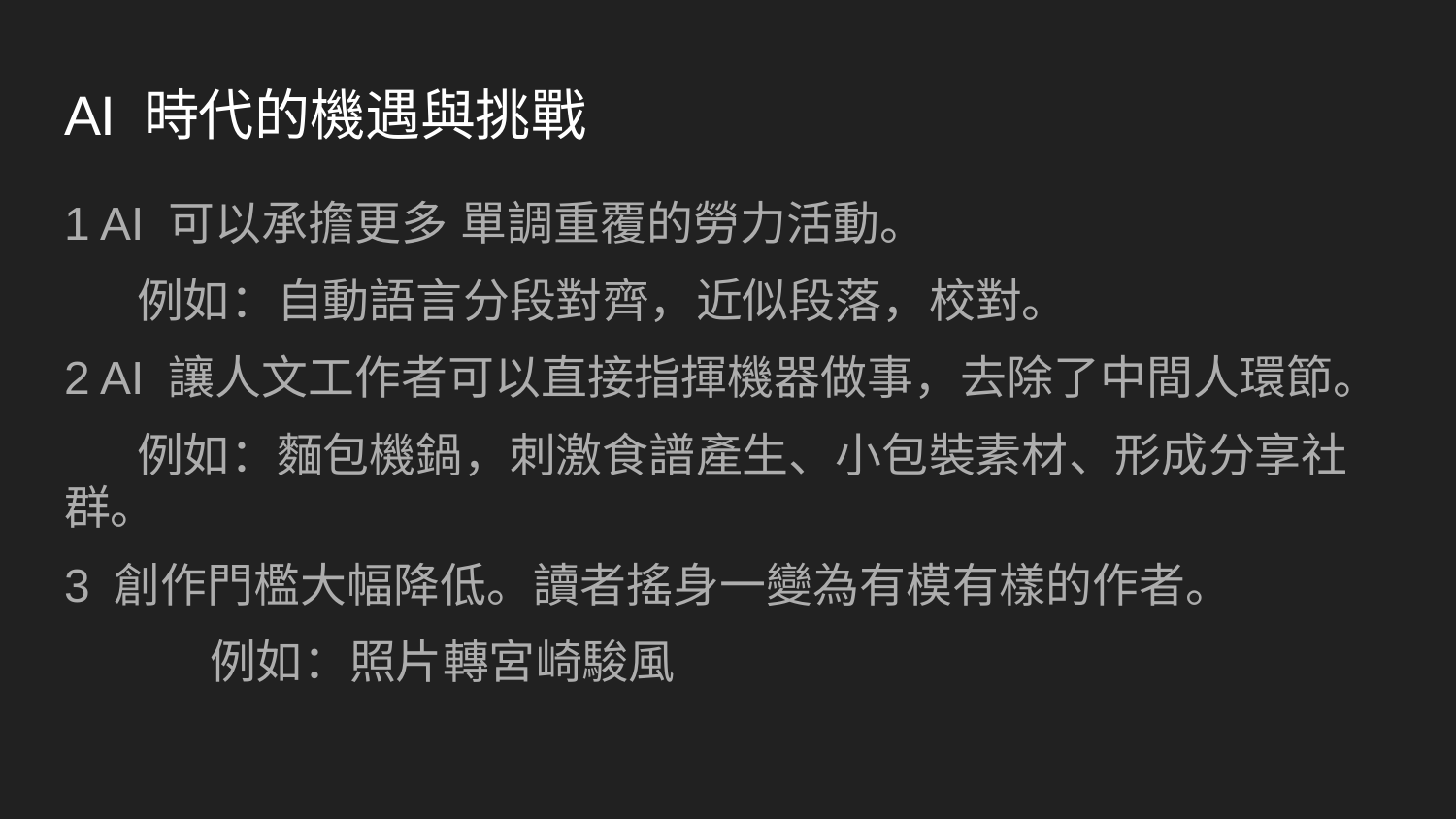

# AI 時代的機遇與挑戰
1 AI 可以承擔更多 單調重覆的勞力活動。
例如：自動語言分段對齊，近似段落，校對。
2 AI 讓人文工作者可以直接指揮機器做事，去除了中間人環節。
例如：麵包機鍋，刺激食譜產生、小包裝素材、形成分享社群。
3 創作門檻大幅降低。讀者搖身一變為有模有樣的作者。
	例如：照片轉宮崎駿風